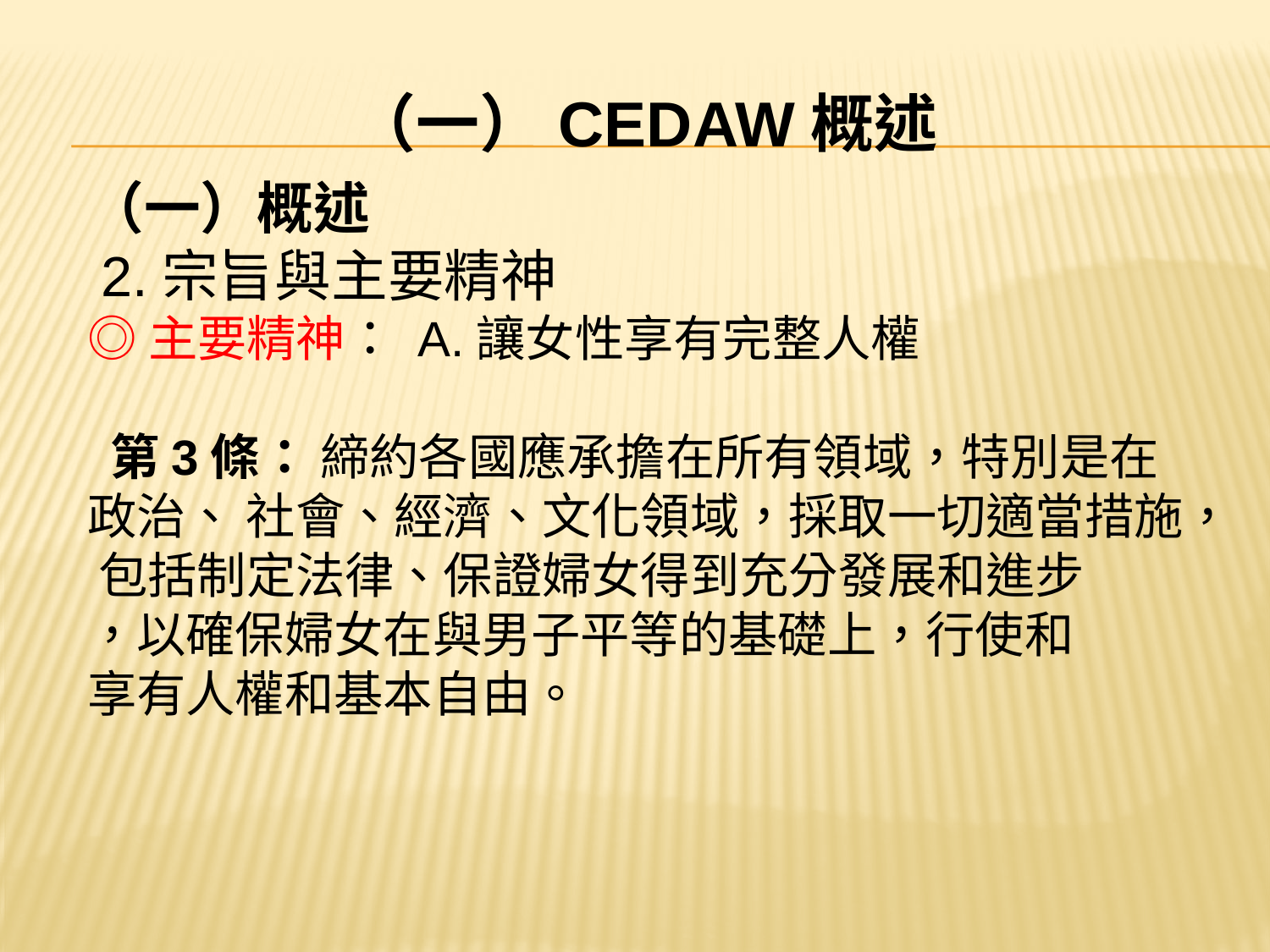

# （一）CEDAW概述
（一）概述
 2.宗旨與主要精神
◎主要精神： A.讓女性享有完整人權

 第3條： 締約各國應承擔在所有領域，特別是在政治、 社會、經濟、文化領域，採取一切適當措施， 包括制定法律、保證婦女得到充分發展和進步
，以確保婦女在與男子平等的基礎上，行使和
享有人權和基本自由。